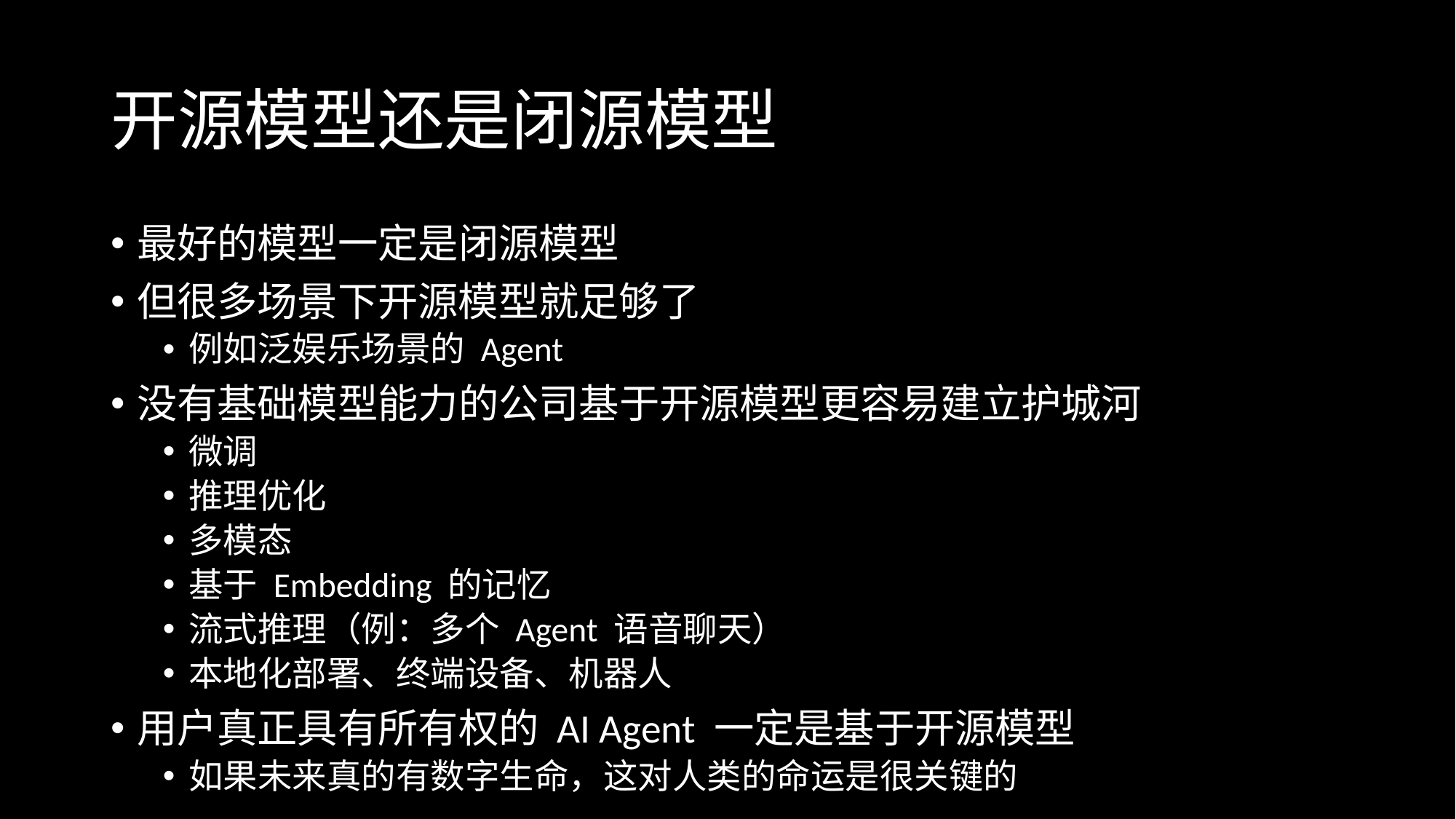

# 开源模型还是闭源模型
最好的模型一定是闭源模型
但很多场景下开源模型就足够了
例如泛娱乐场景的 Agent
没有基础模型能力的公司基于开源模型更容易建立护城河
微调
推理优化
多模态
基于 Embedding 的记忆
流式推理（例：多个 Agent 语音聊天）
本地化部署、终端设备、机器人
用户真正具有所有权的 AI Agent 一定是基于开源模型
如果未来真的有数字生命，这对人类的命运是很关键的